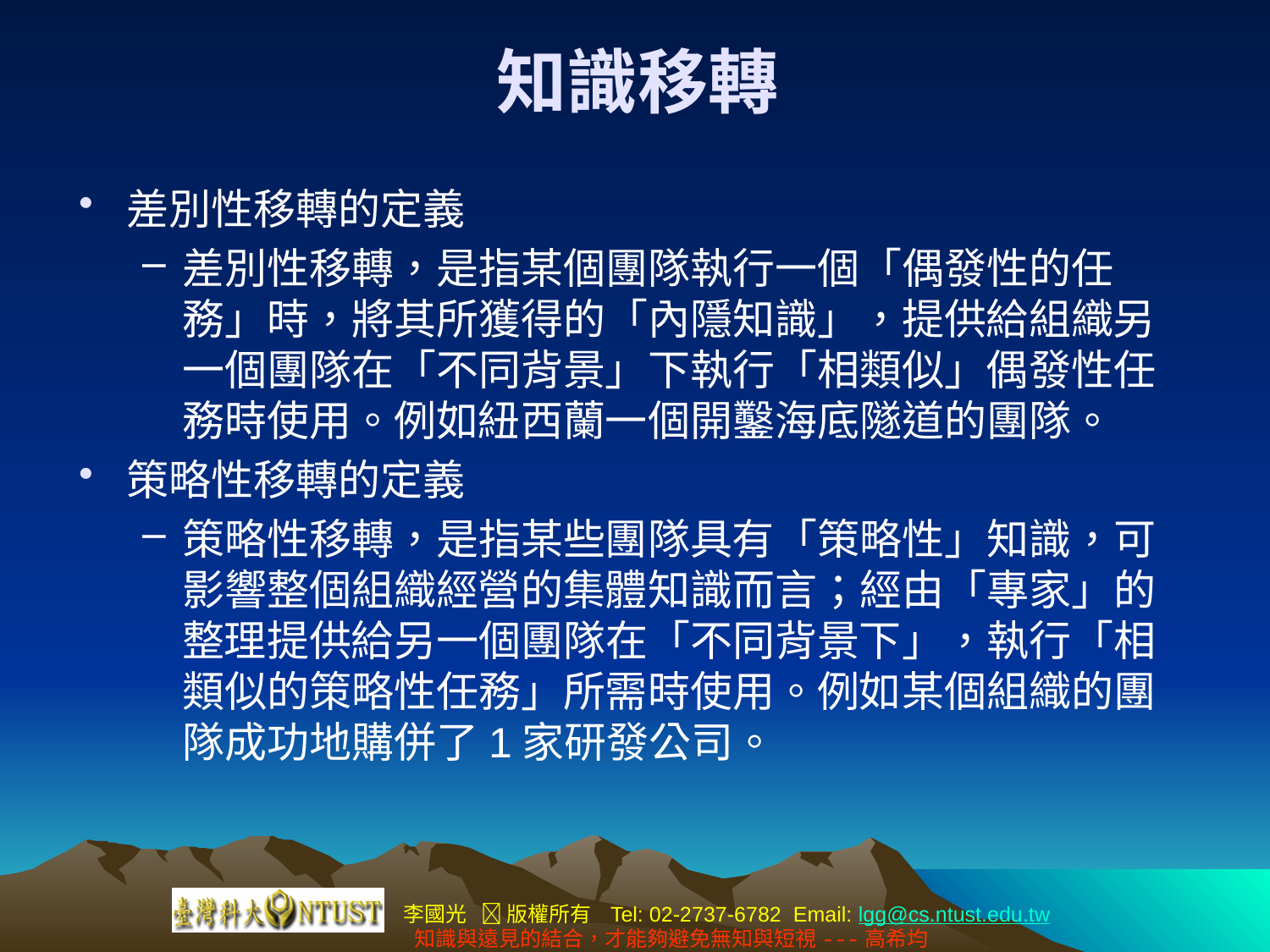

# 知識移轉
差別性移轉的定義
差別性移轉，是指某個團隊執行一個「偶發性的任務」時，將其所獲得的「內隱知識」，提供給組織另一個團隊在「不同背景」下執行「相類似」偶發性任務時使用。例如紐西蘭一個開鑿海底隧道的團隊。
策略性移轉的定義
策略性移轉，是指某些團隊具有「策略性」知識，可影響整個組織經營的集體知識而言；經由「專家」的整理提供給另一個團隊在「不同背景下」，執行「相類似的策略性任務」所需時使用。例如某個組織的團隊成功地購併了1家研發公司。